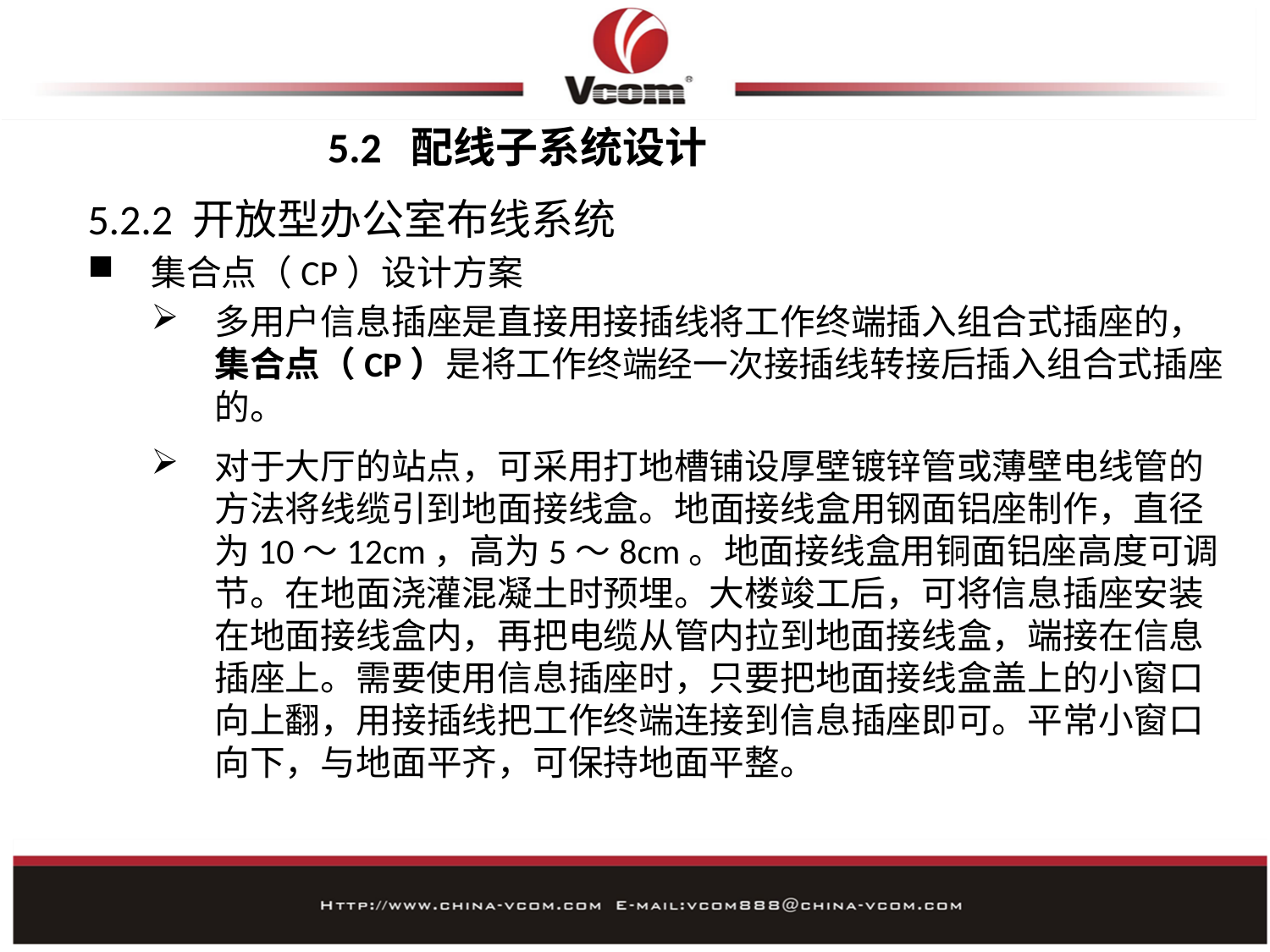

# 5.2  配线子系统设计
5.2.2 开放型办公室布线系统
集合点（CP）设计方案
多用户信息插座是直接用接插线将工作终端插入组合式插座的，集合点（CP）是将工作终端经一次接插线转接后插入组合式插座的。
对于大厅的站点，可采用打地槽铺设厚壁镀锌管或薄壁电线管的方法将线缆引到地面接线盒。地面接线盒用钢面铝座制作，直径为10～12cm，高为5～8cm。地面接线盒用铜面铝座高度可调节。在地面浇灌混凝土时预埋。大楼竣工后，可将信息插座安装在地面接线盒内，再把电缆从管内拉到地面接线盒，端接在信息插座上。需要使用信息插座时，只要把地面接线盒盖上的小窗口向上翻，用接插线把工作终端连接到信息插座即可。平常小窗口向下，与地面平齐，可保持地面平整。